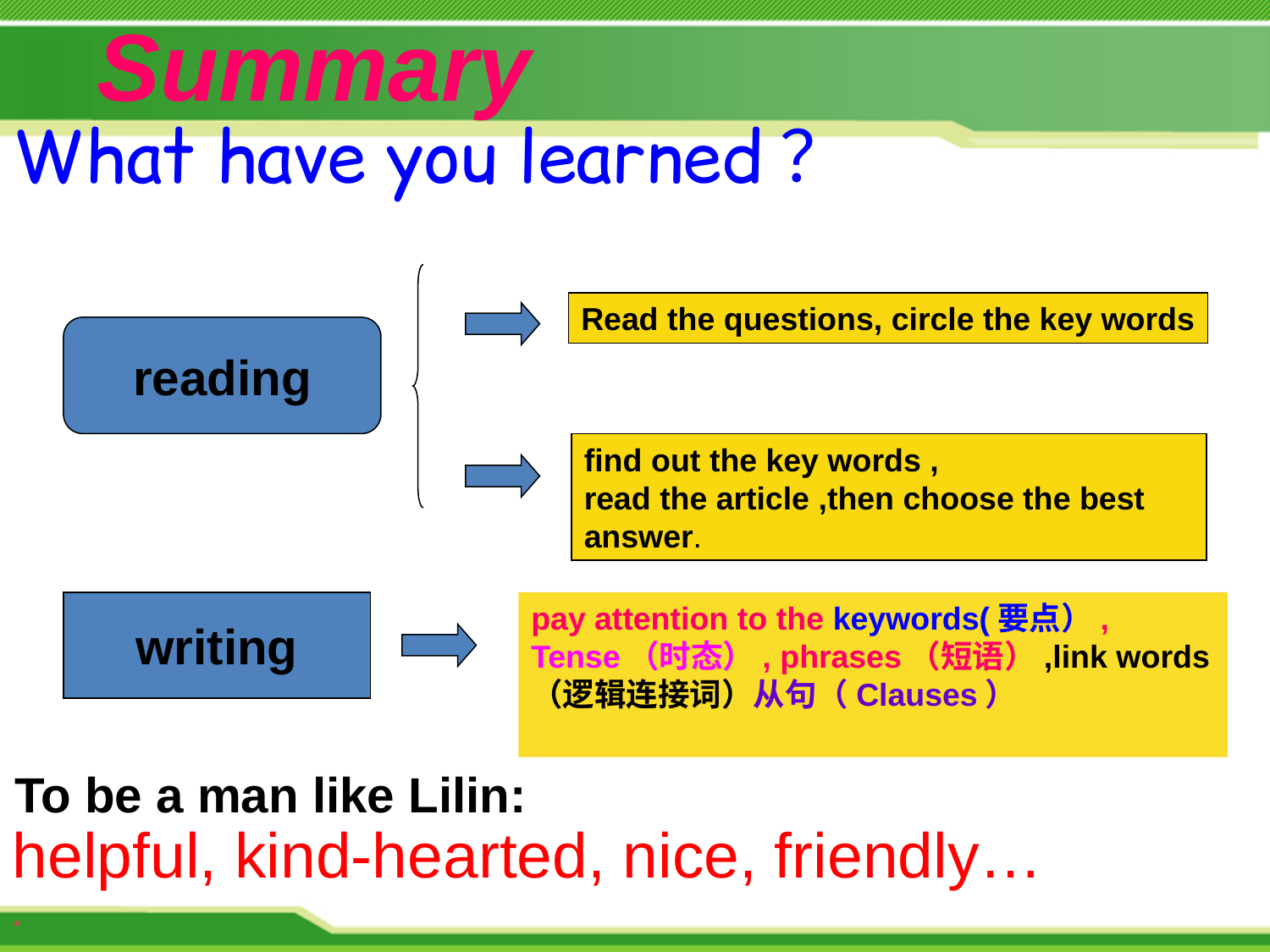

Summary
What have you learned？

Read the questions, circle the key words

reading

find out the key words ,
read the article ,then choose the best answer.

writing
pay attention to the keywords(要点）,
Tense（时态）, phrases（短语）,link words
（逻辑连接词）从句（Clauses）

To be a man like Lilin:

helpful, kind-hearted, nice, friendly…
.